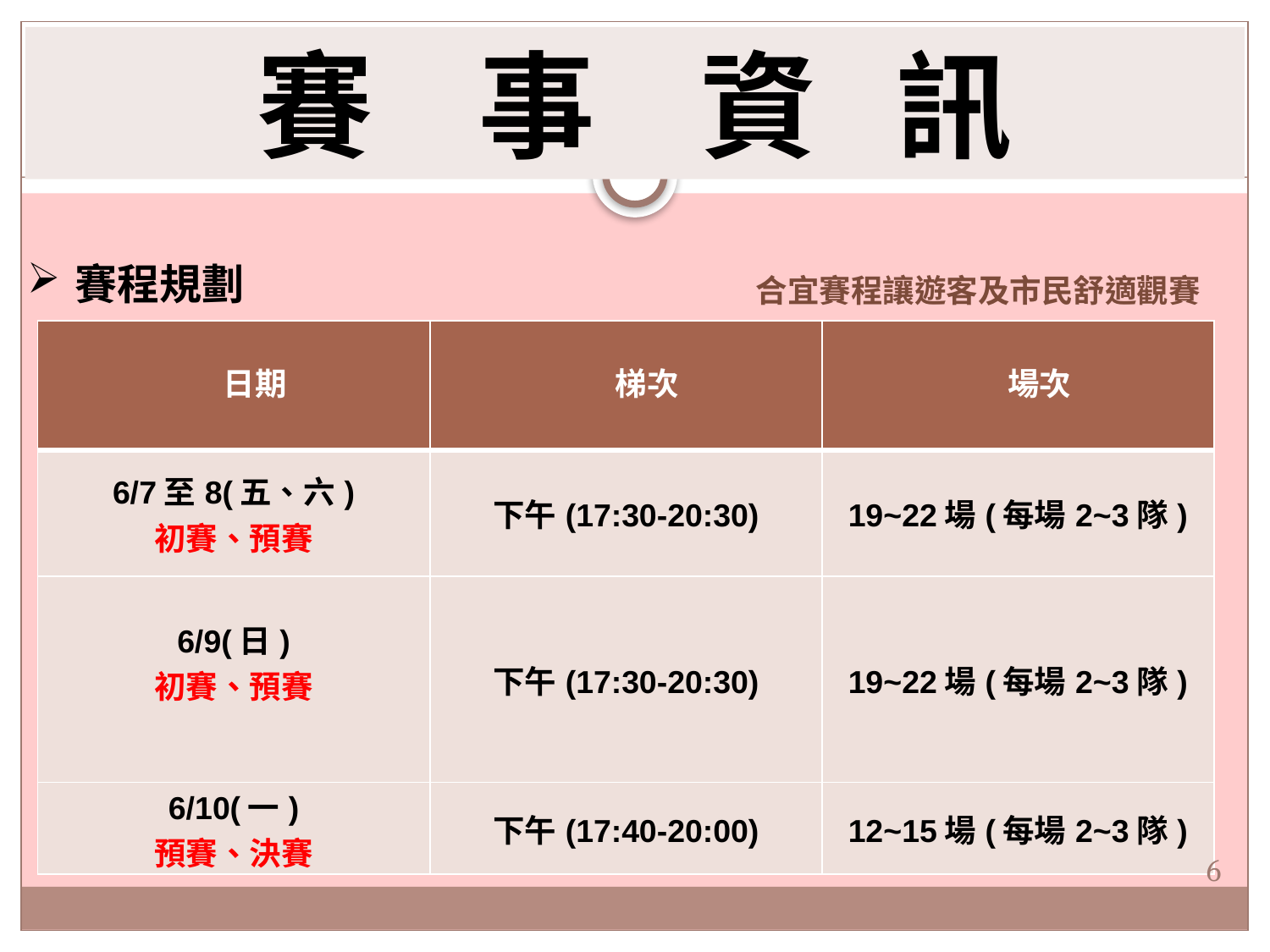

賽    事    資   訊

賽程規劃
合宜賽程讓遊客及市民舒適觀賽
| 日期 | 梯次 | 場次 |
| --- | --- | --- |
| 6/7至8(五、六) 初賽、預賽 | 下午(17:30-20:30) | 19~22場(每場2~3隊) |
| 6/9(日) 初賽、預賽 | 下午(17:30-20:30) | 19~22場(每場2~3隊) |
| 6/10(一) 預賽、決賽 | 下午(17:40-20:00) | 12~15場(每場2~3隊) |
6